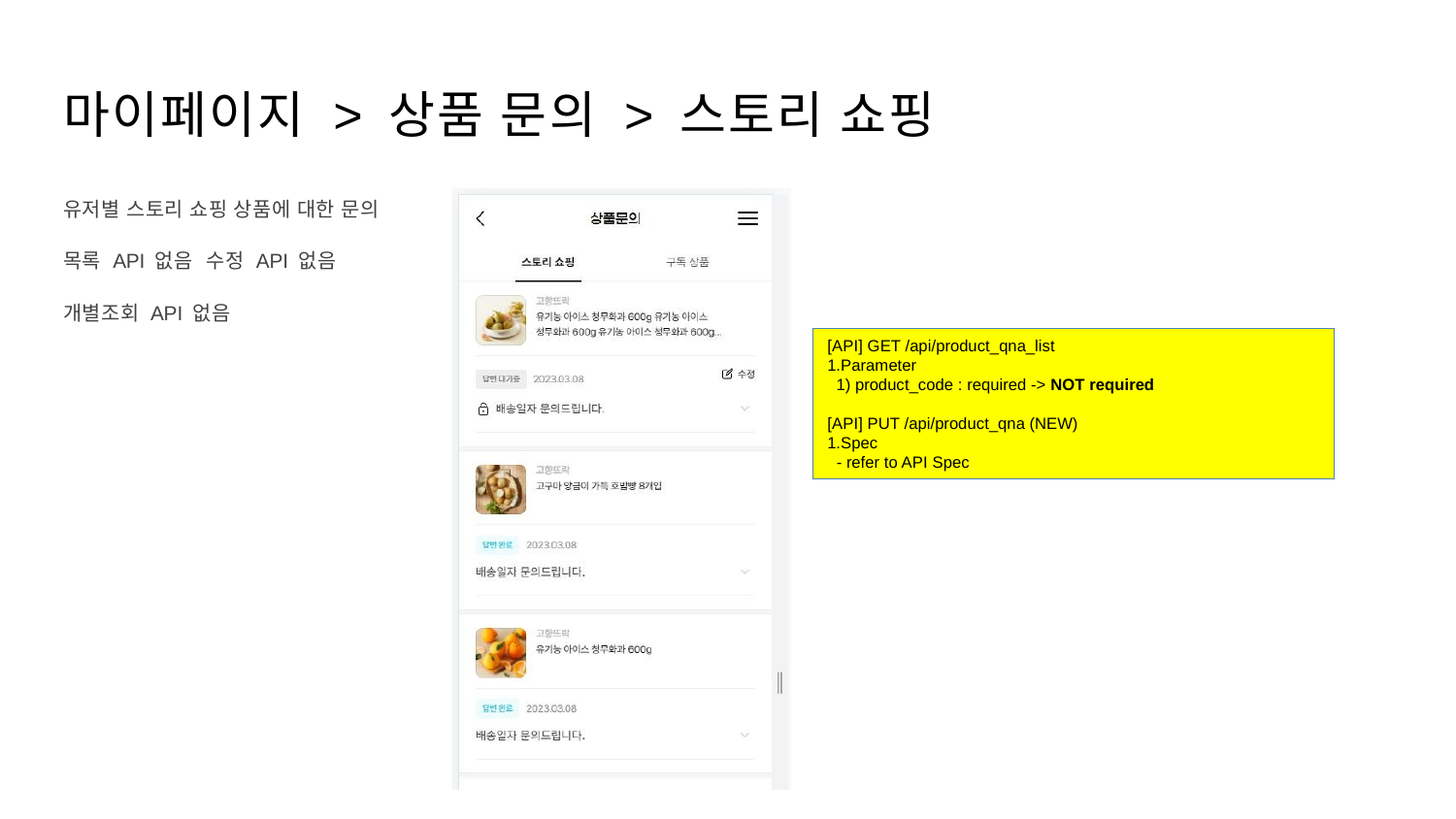

마이페이지 > 상품 문의 > 스토리 쇼핑

유저별 스토리 쇼핑 상품에 대한 문의
목록 API 없음  수정 API 없음  개별조회 API 없음
[API] GET /api/product_qna_list
1.Parameter
  1) product_code : required -> NOT required

[API] PUT /api/product_qna (NEW)
1.Spec
  - refer to API Spec